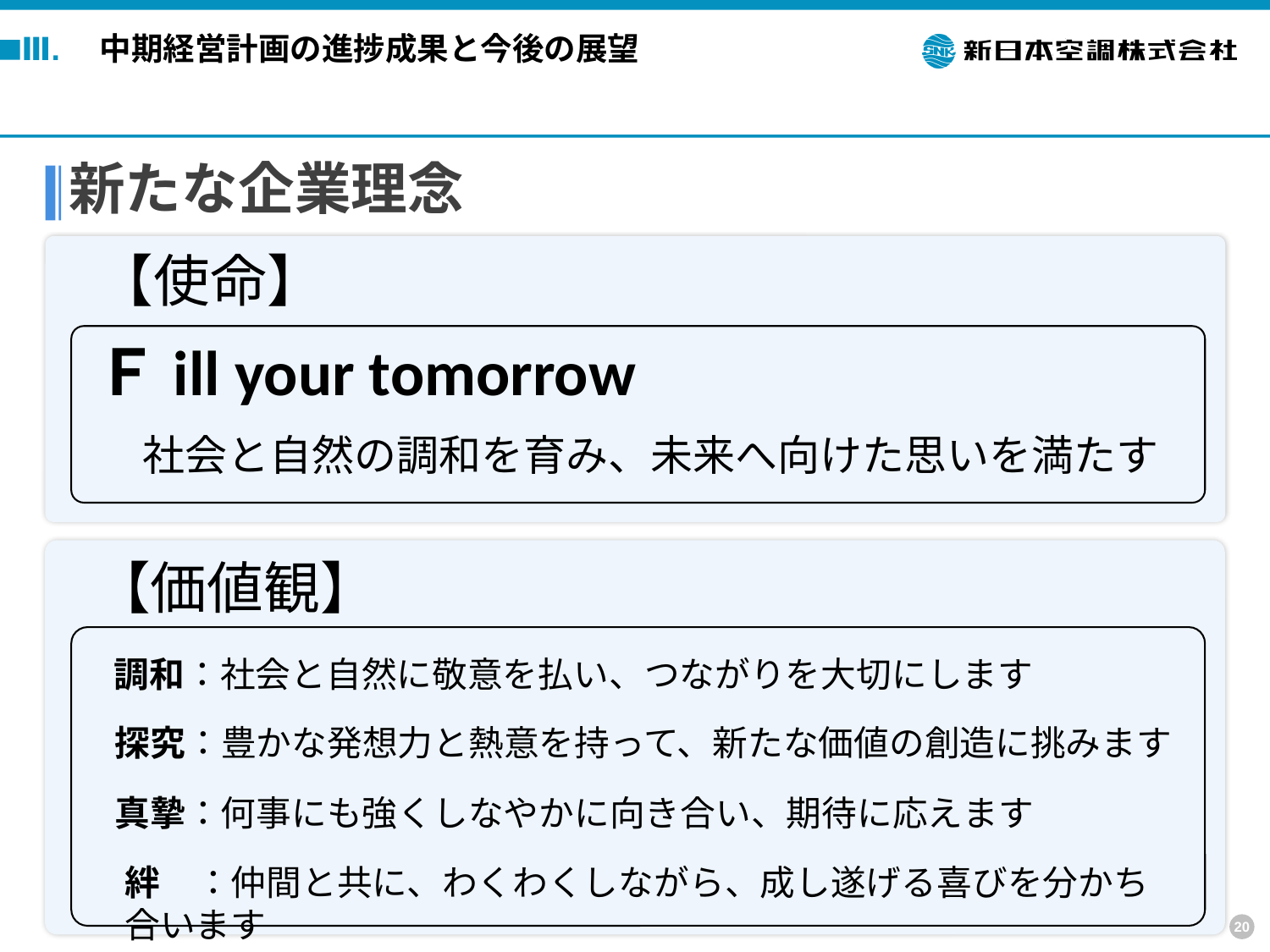

Ⅲ.　中期経営計画の進捗成果と今後の展望
新たな企業理念

【使命】

Ｆill your tomorrow

社会と自然の調和を育み、未来へ向けた思いを満たす

【価値観】

調和：社会と自然に敬意を払い、つながりを大切にします

探究：豊かな発想力と熱意を持って、新たな価値の創造に挑みます
真摯：何事にも強くしなやかに向き合い、期待に応えます
絆　：仲間と共に、わくわくしながら、成し遂げる喜びを分かち合います